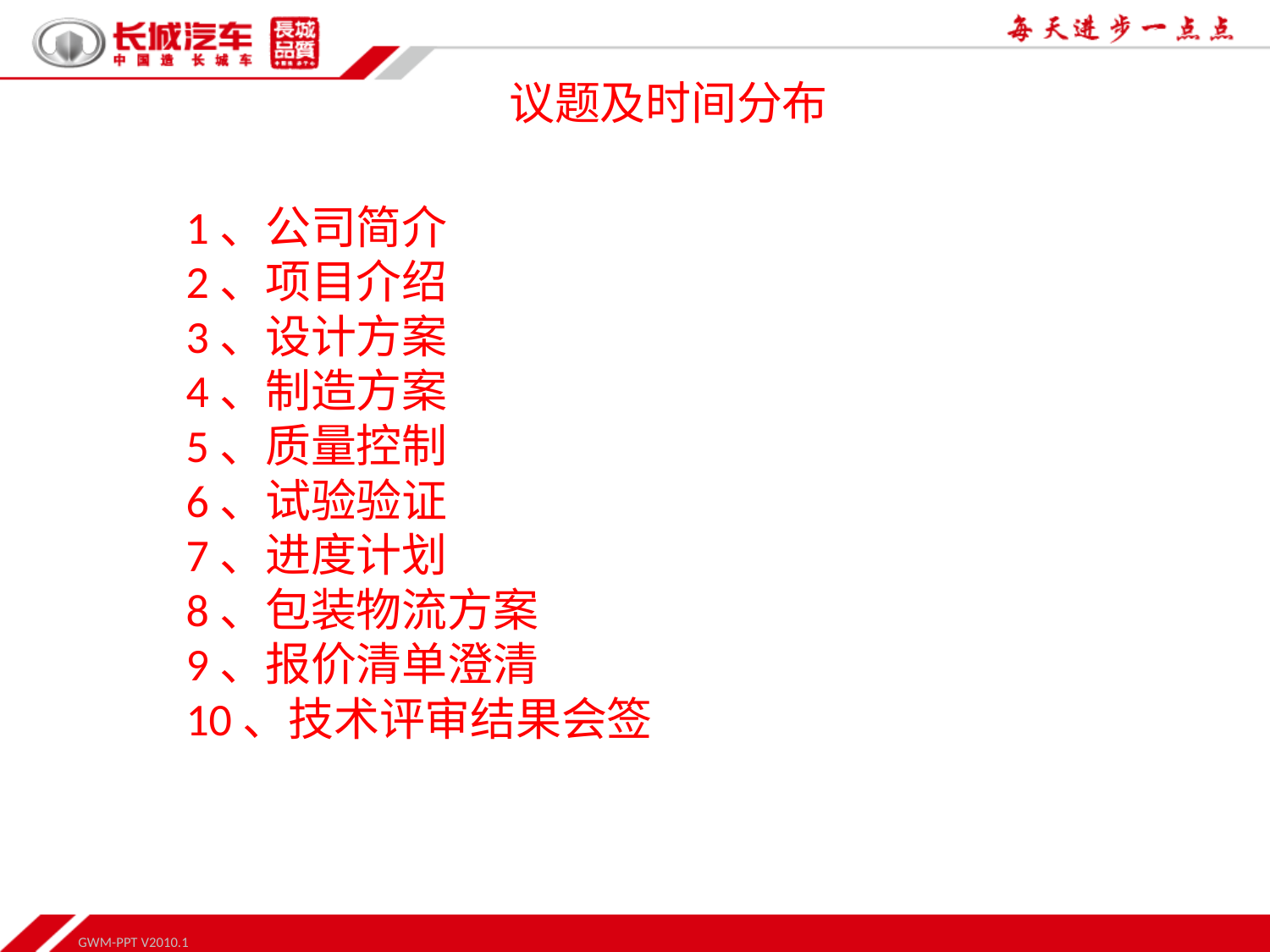

议题及时间分布
1、公司简介
2、项目介绍
3、设计方案
4、制造方案
5、质量控制
6、试验验证
7、进度计划
8、包装物流方案
9、报价清单澄清
10、技术评审结果会签